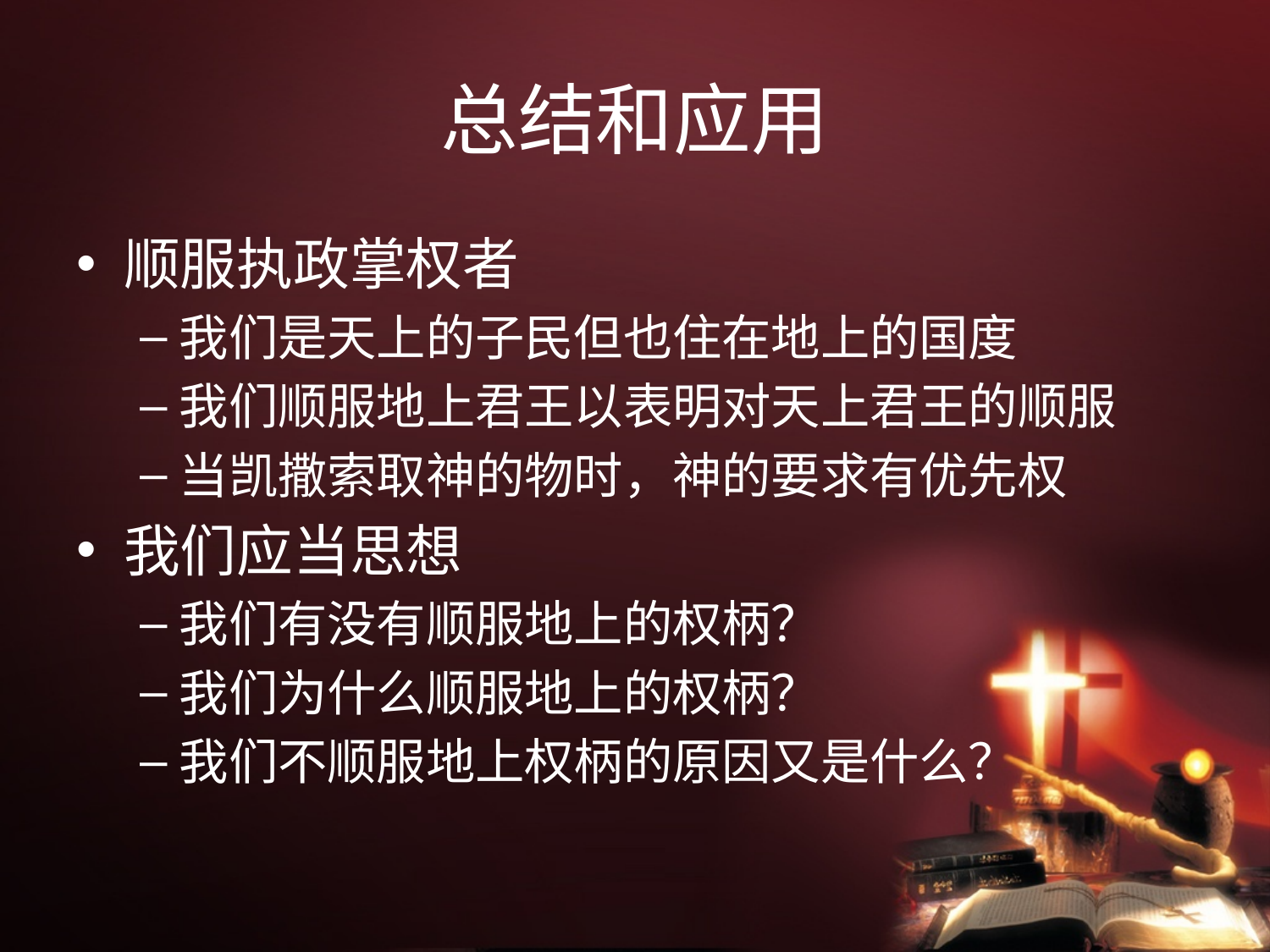

# 总结和应用
顺服执政掌权者
我们是天上的子民但也住在地上的国度
我们顺服地上君王以表明对天上君王的顺服
当凯撒索取神的物时，神的要求有优先权
我们应当思想
我们有没有顺服地上的权柄？
我们为什么顺服地上的权柄？
我们不顺服地上权柄的原因又是什么？